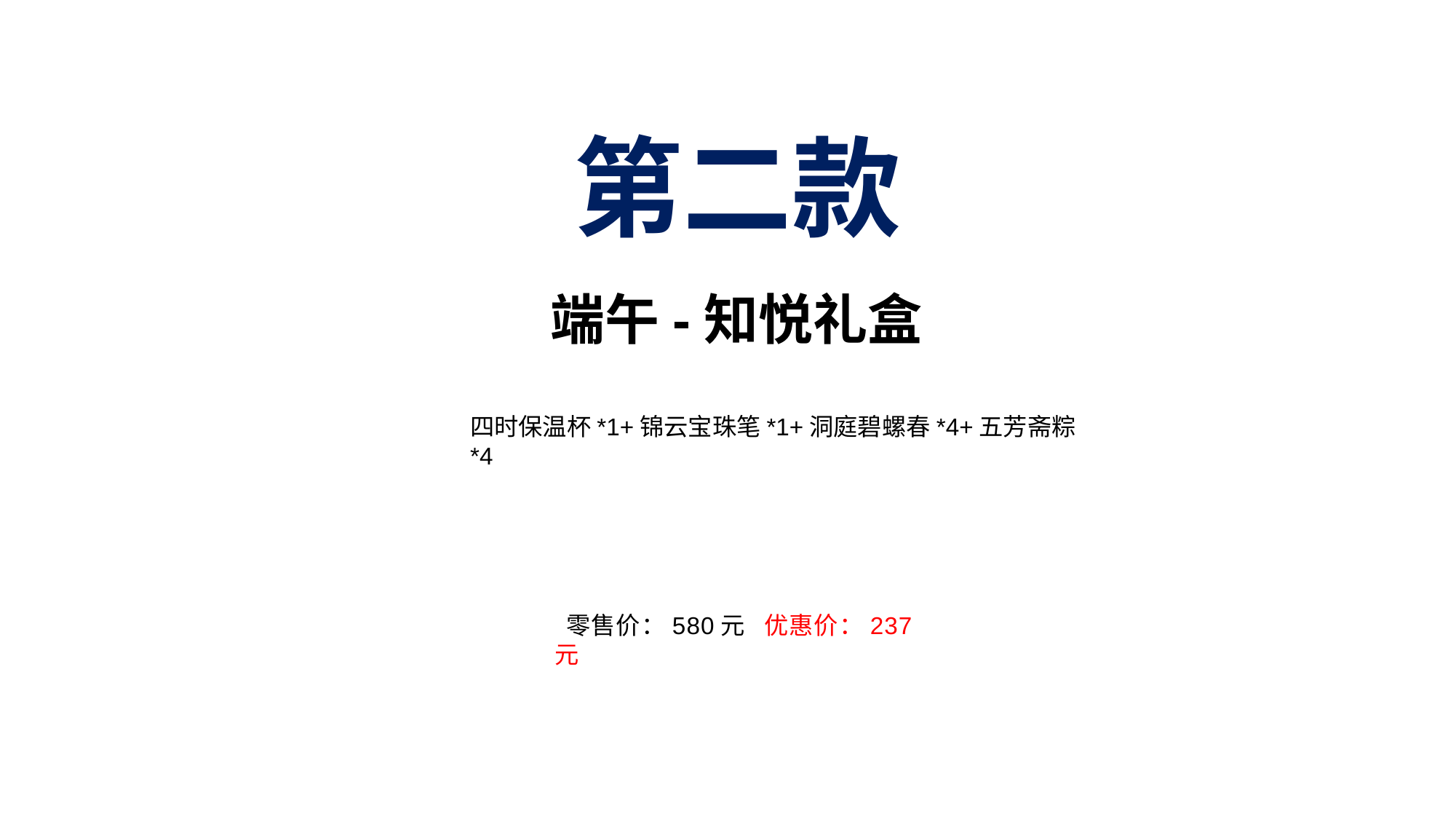

第二款
端午-知悦礼盒
四时保温杯*1+锦云宝珠笔*1+洞庭碧螺春*4+五芳斋粽*4
 零售价：580元   优惠价：237元